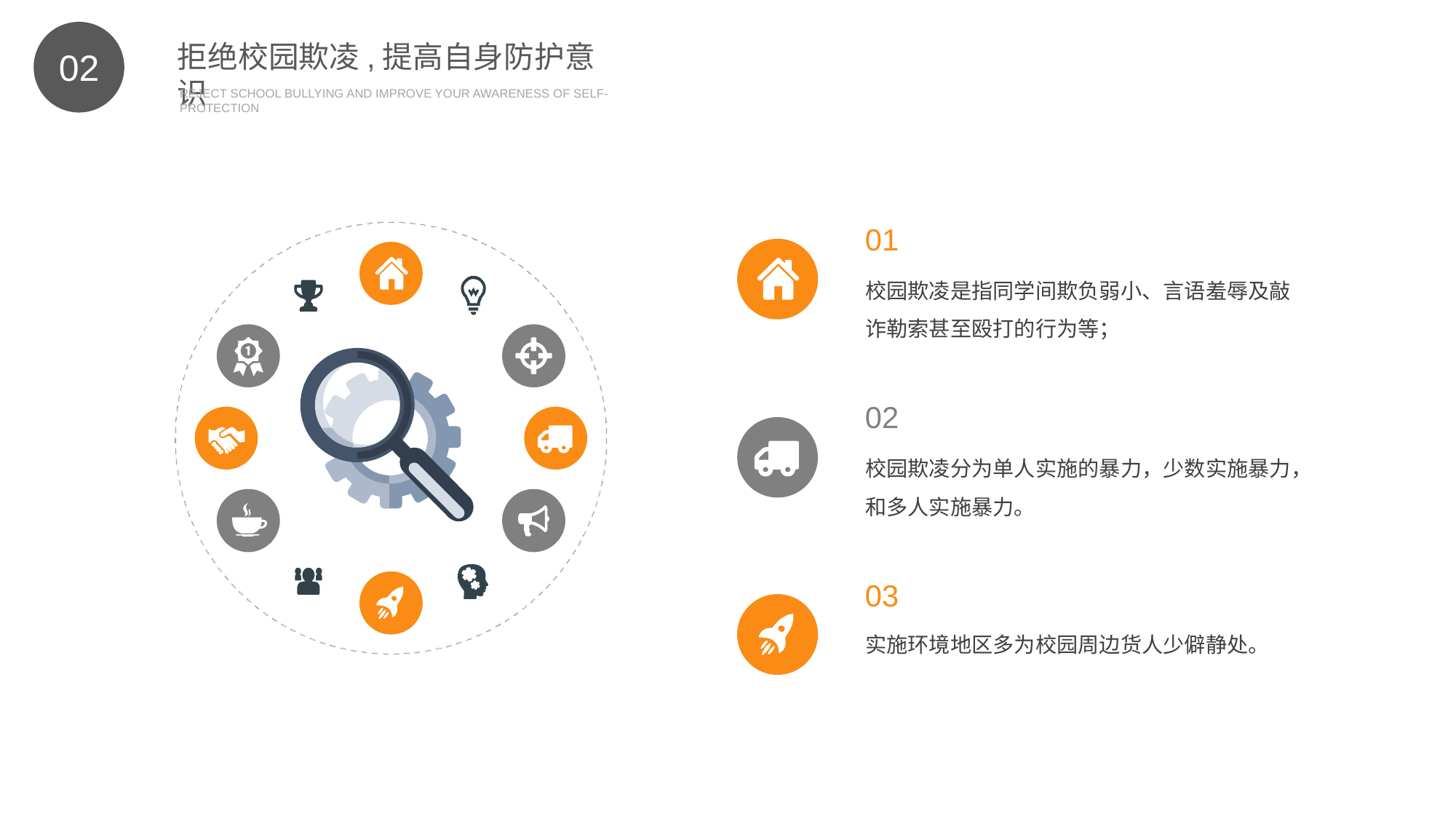

BY YUSHEN

拒绝校园欺凌,提高自身防护意识
02
REJECT SCHOOL BULLYING AND IMPROVE YOUR AWARENESS OF SELF-PROTECTION
01
校园欺凌是指同学间欺负弱小、言语羞辱及敲诈勒索甚至殴打的行为等；

02
校园欺凌分为单人实施的暴力，少数实施暴力，和多人实施暴力。

03
实施环境地区多为校园周边货人少僻静处。